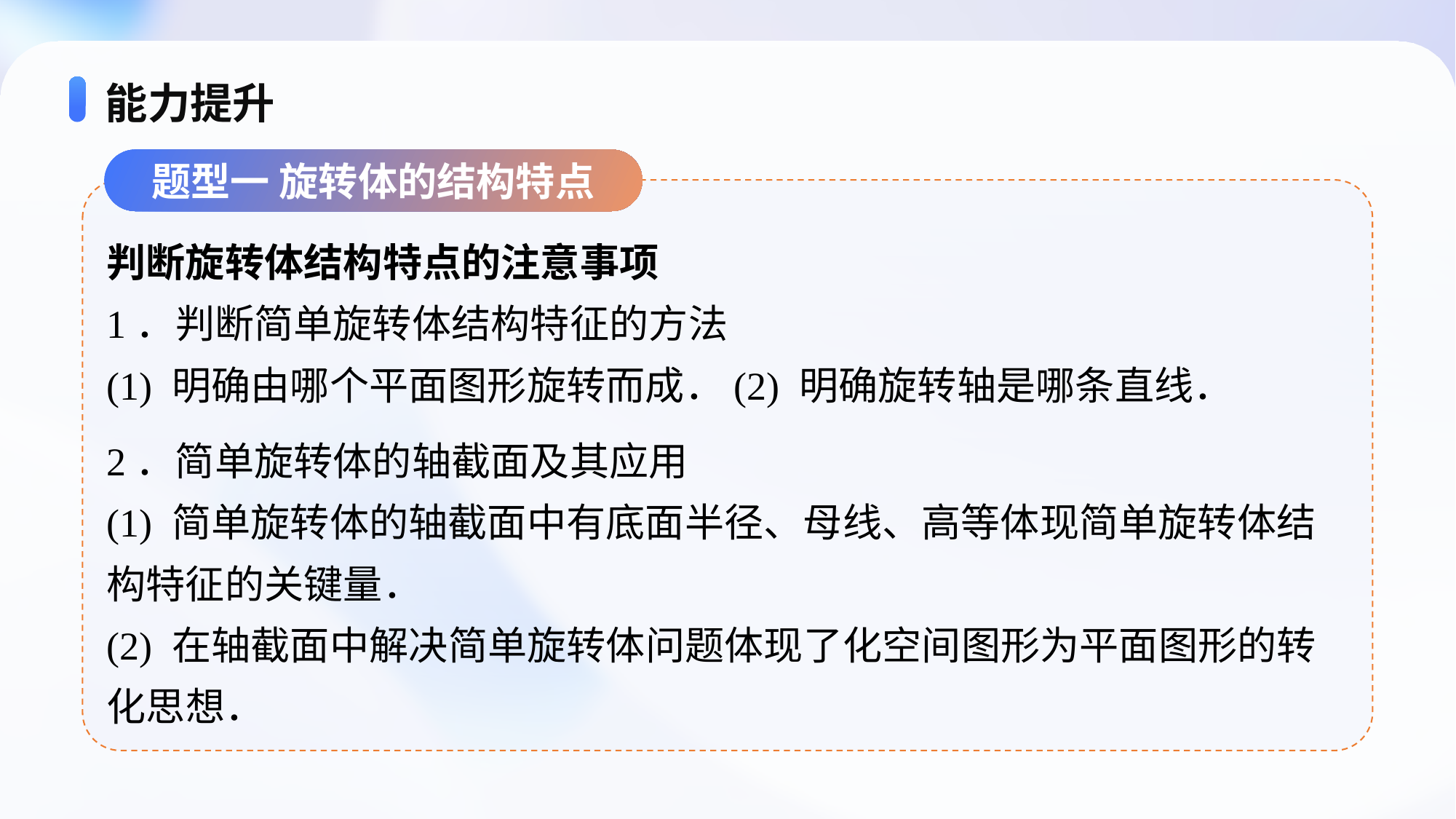

# 能力提升
题型一 旋转体的结构特点

判断旋转体结构特点的注意事项
1．判断简单旋转体结构特征的方法
(1) 明确由哪个平面图形旋转而成．(2) 明确旋转轴是哪条直线．

2．简单旋转体的轴截面及其应用
(1) 简单旋转体的轴截面中有底面半径、母线、高等体现简单旋转体结构特征的关键量．
(2) 在轴截面中解决简单旋转体问题体现了化空间图形为平面图形的转化思想．